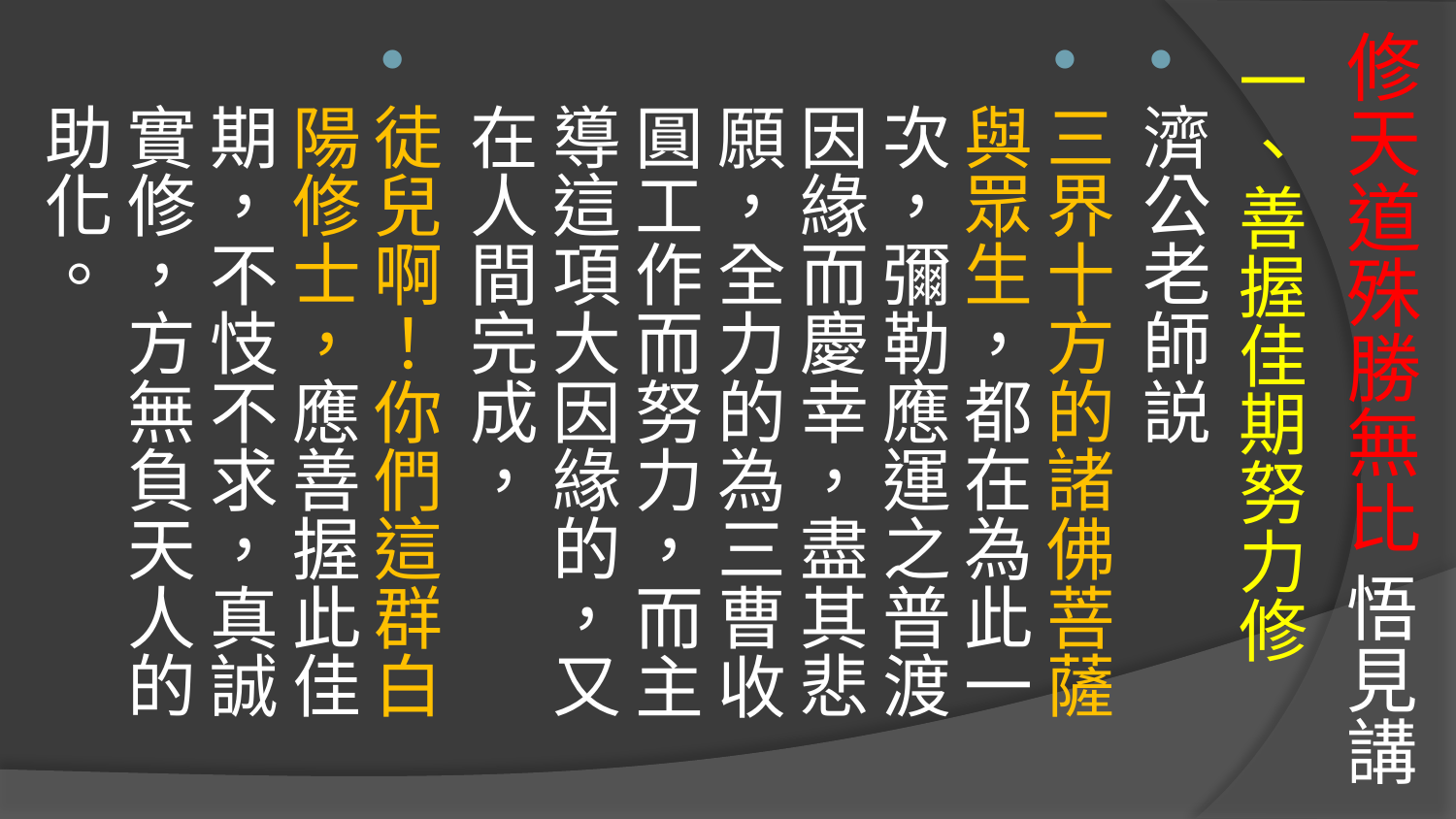

# 修天道殊勝無比 悟見講
一、善握佳期努力修
濟公老師説
三界十方的諸佛菩薩與眾生，都在為此一次，彌勒應運之普渡因緣而慶幸，盡其悲願，全力的為三曹收圓工作而努力，而主導這項大因緣的，又在人間完成，
徒兒啊！你們這群白陽修士，應善握此佳期，不忮不求，真誠實修，方無負天人的助化。